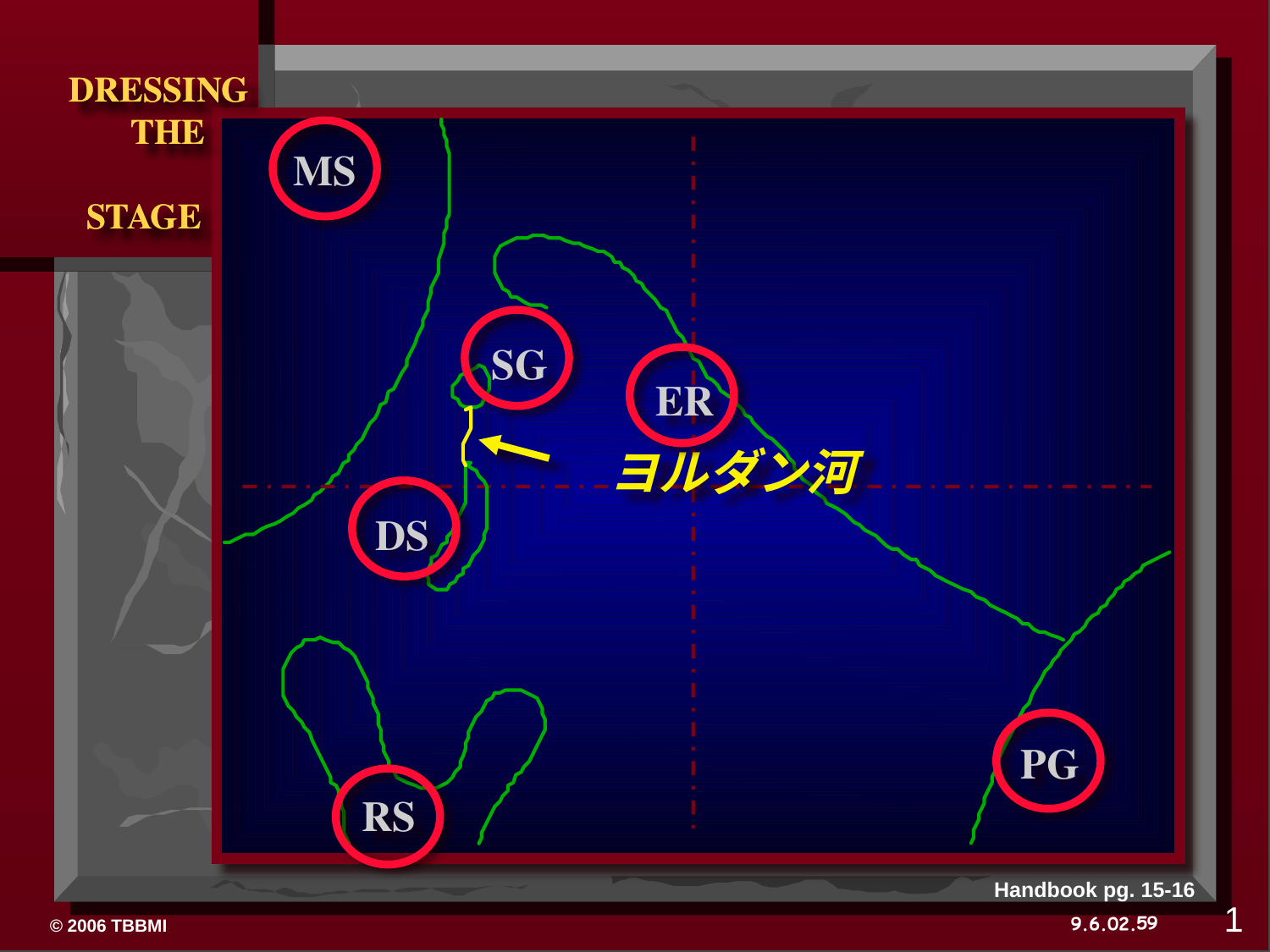

DRESSING
        THE
   STAGE

MS

SG

ER

ヨルダン河

DS

PG

RS

Handbook pg. 15-16
1
59